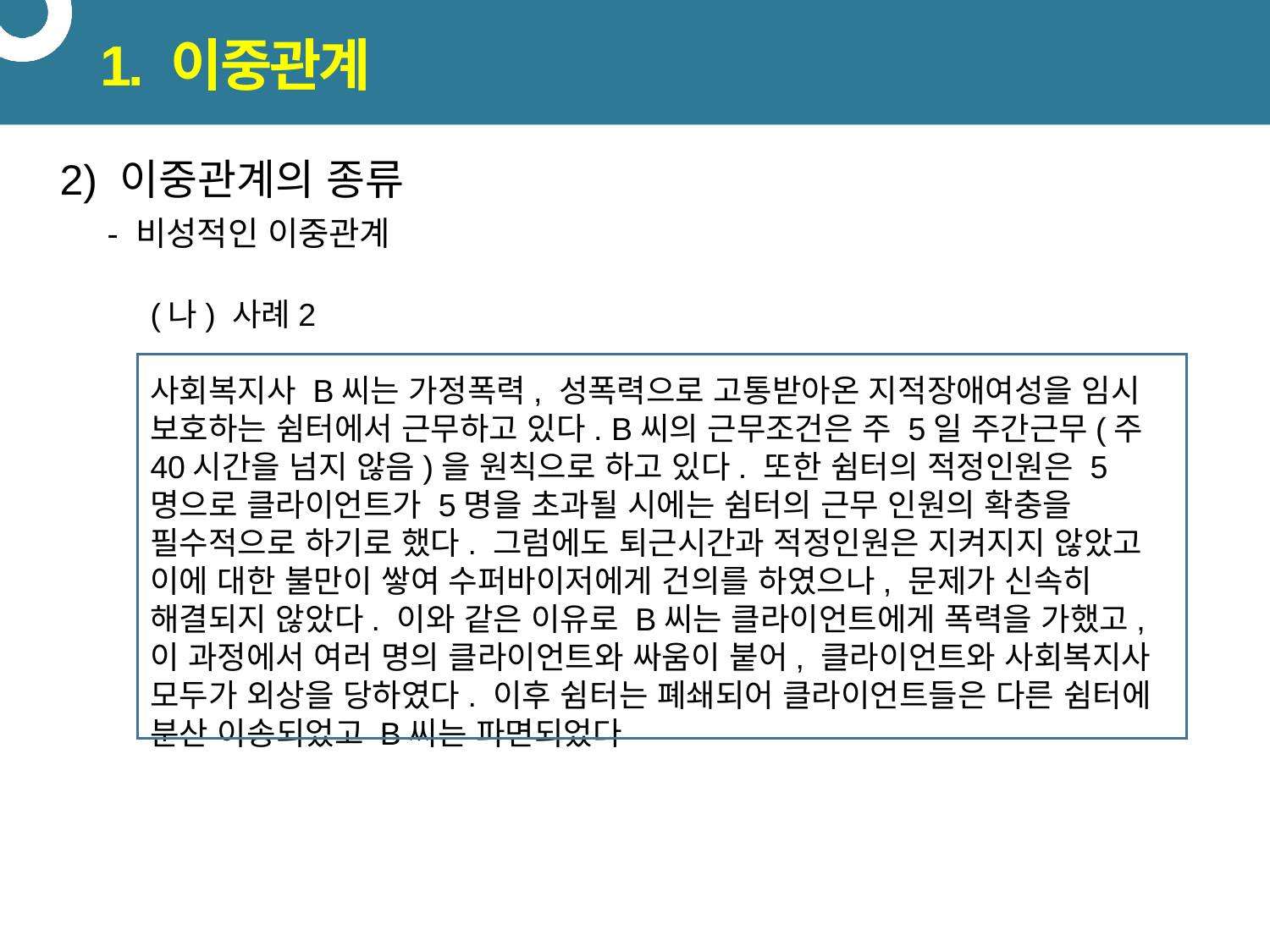

# 1. 이중관계
2) 이중관계의 종류
    - 비성적인 이중관계
(나) 사례2

사회복지사 B씨는 가정폭력, 성폭력으로 고통받아온 지적장애여성을 임시 보호하는 쉼터에서 근무하고 있다. B씨의 근무조건은 주 5일 주간근무(주 40시간을 넘지 않음)을 원칙으로 하고 있다. 또한 쉼터의 적정인원은 5명으로 클라이언트가 5명을 초과될 시에는 쉼터의 근무 인원의 확충을 필수적으로 하기로 했다. 그럼에도 퇴근시간과 적정인원은 지켜지지 않았고 이에 대한 불만이 쌓여 수퍼바이저에게 건의를 하였으나, 문제가 신속히 해결되지 않았다. 이와 같은 이유로 B씨는 클라이언트에게 폭력을 가했고, 이 과정에서 여러 명의 클라이언트와 싸움이 붙어, 클라이언트와 사회복지사 모두가 외상을 당하였다. 이후 쉼터는 폐쇄되어 클라이언트들은 다른 쉼터에 분산 이송되었고 B씨는 파면되었다